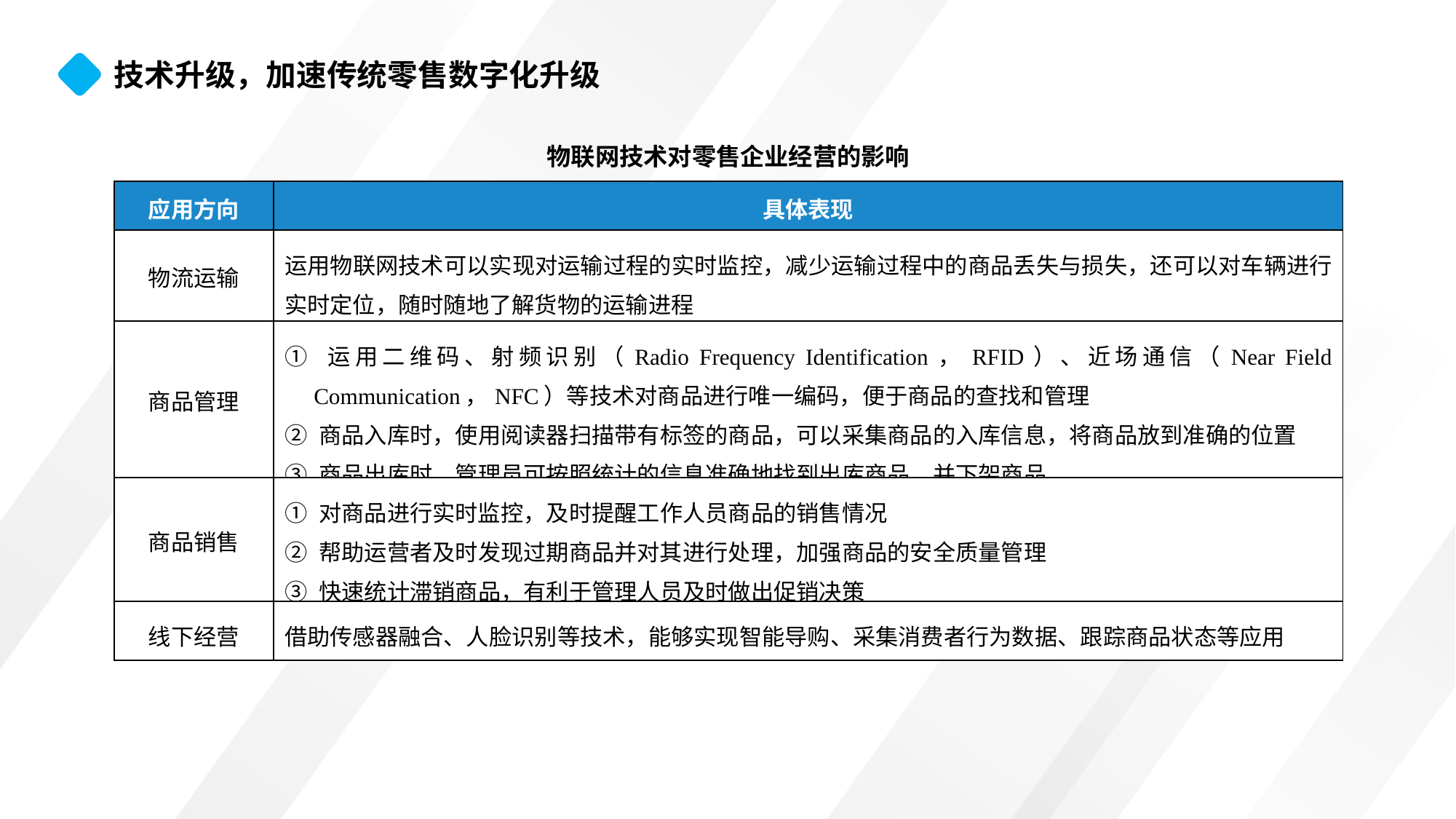

技术升级，加速传统零售数字化升级

物联网技术对零售企业经营的影响
| 应用方向 | 具体表现 |
| --- | --- |
| 物流运输 | 运用物联网技术可以实现对运输过程的实时监控，减少运输过程中的商品丢失与损失，还可以对车辆进行实时定位，随时随地了解货物的运输进程 |
| 商品管理 | ① 运用二维码、射频识别（Radio Frequency Identification，RFID）、近场通信（Near Field Communication，NFC）等技术对商品进行唯一编码，便于商品的查找和管理 ② 商品入库时，使用阅读器扫描带有标签的商品，可以采集商品的入库信息，将商品放到准确的位置 ③ 商品出库时，管理员可按照统计的信息准确地找到出库商品，并下架商品 |
| 商品销售 | ① 对商品进行实时监控，及时提醒工作人员商品的销售情况 ② 帮助运营者及时发现过期商品并对其进行处理，加强商品的安全质量管理 ③ 快速统计滞销商品，有利于管理人员及时做出促销决策 |
| 线下经营 | 借助传感器融合、人脸识别等技术，能够实现智能导购、采集消费者行为数据、跟踪商品状态等应用 |
1
移动支付：打通线上线下支付生态系统
2
大数据、云计算：新零售的智慧大脑
3
物联网：智能化管理，全面提升零售效率